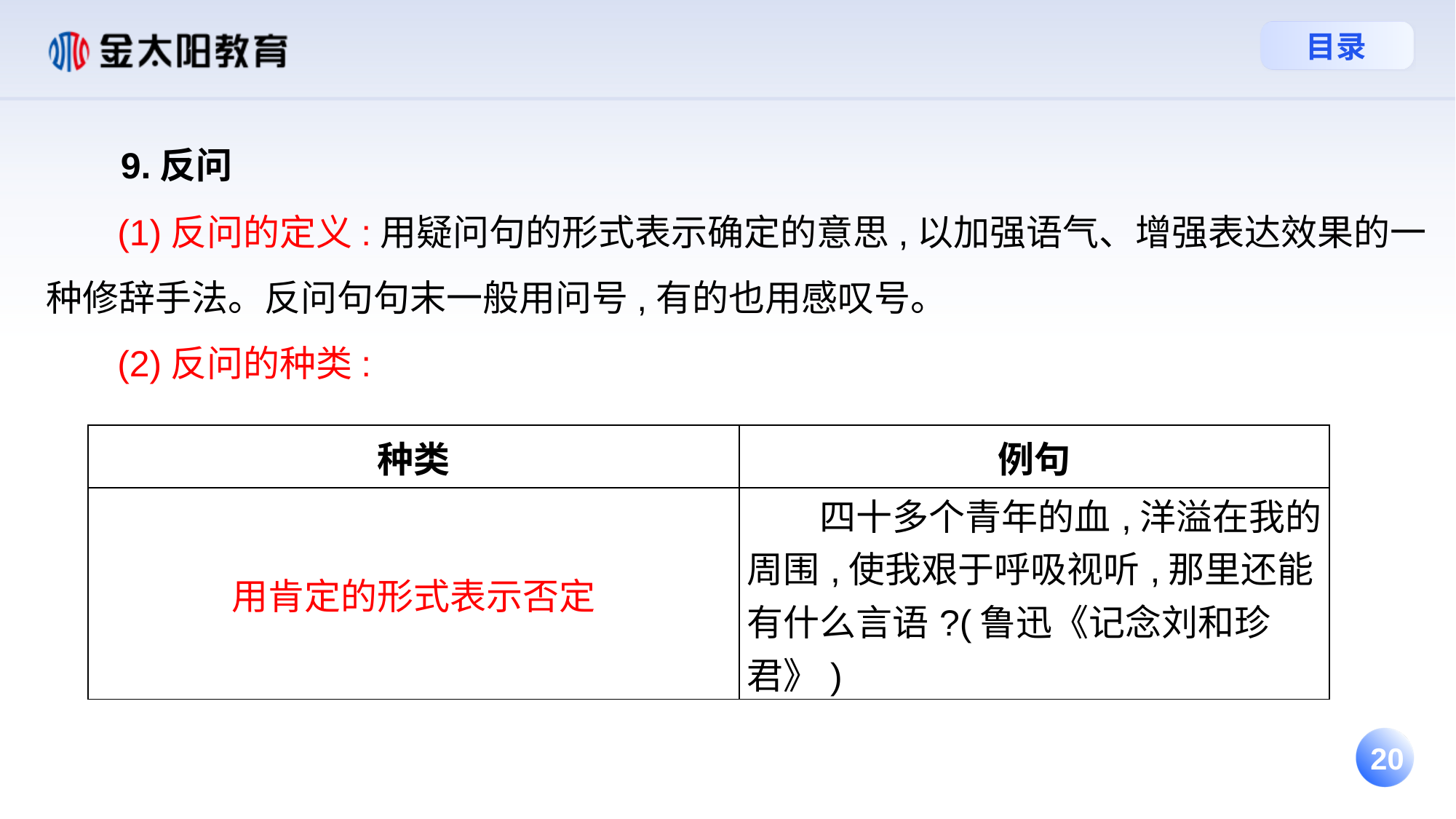

9.反问
       (1)反问的定义:用疑问句的形式表示确定的意思,以加强语气、增强表达效果的一种修辞手法。反问句句末一般用问号,有的也用感叹号。
       (2)反问的种类:
| 种类 | 例句 |
| --- | --- |
| 用肯定的形式表示否定 | 四十多个青年的血,洋溢在我的周围,使我艰于呼吸视听,那里还能有什么言语?(鲁迅《记念刘和珍君》) |